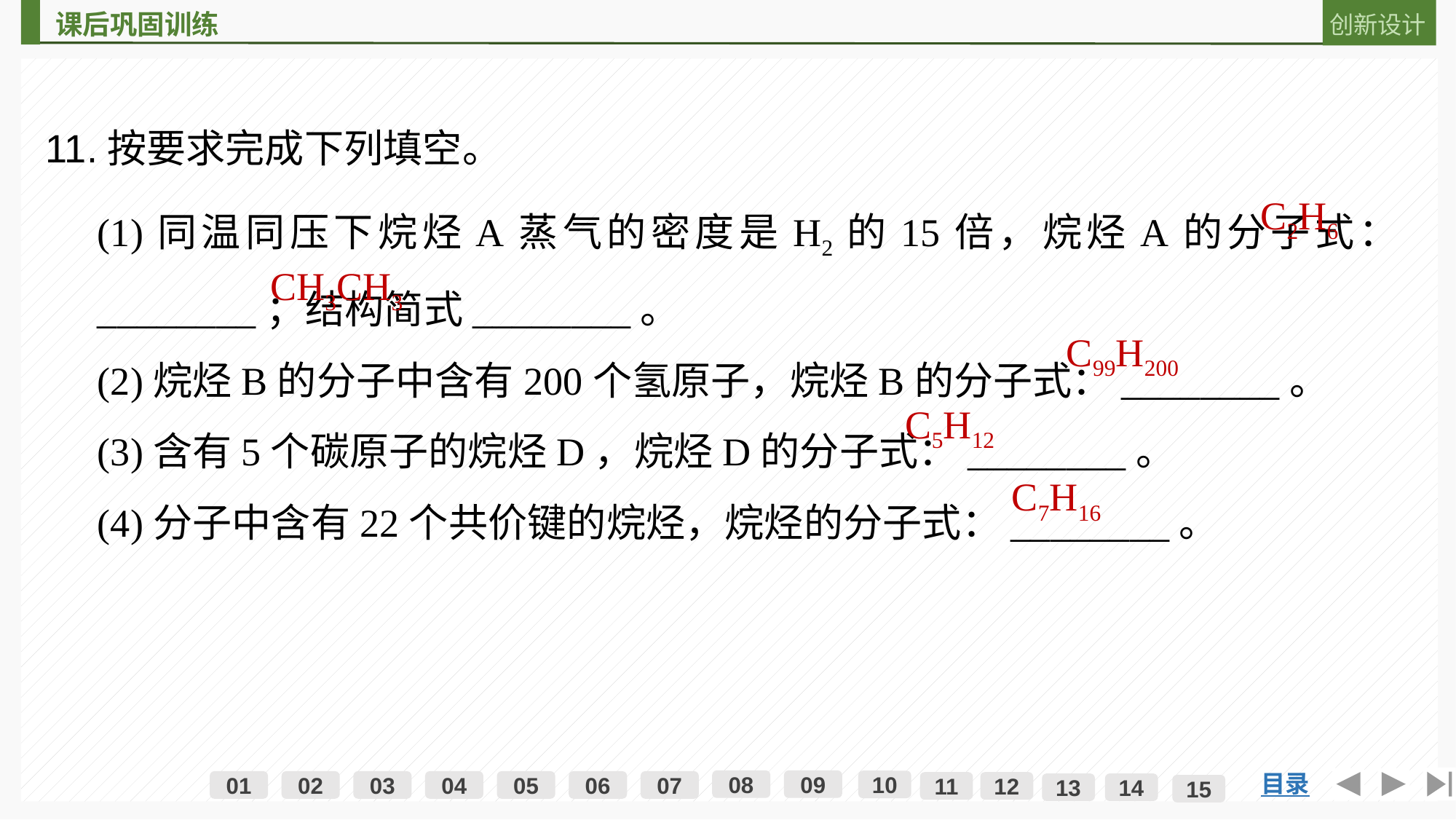

11.按要求完成下列填空。
(1)同温同压下烷烃A蒸气的密度是H2的15倍，烷烃A的分子式：________；结构简式________。
(2)烷烃B的分子中含有200个氢原子，烷烃B的分子式：________。
(3)含有5个碳原子的烷烃D，烷烃D的分子式：________。
(4)分子中含有22个共价键的烷烃，烷烃的分子式：________。
C2H6
CH3CH3
C99H200
C5H12
C7H16